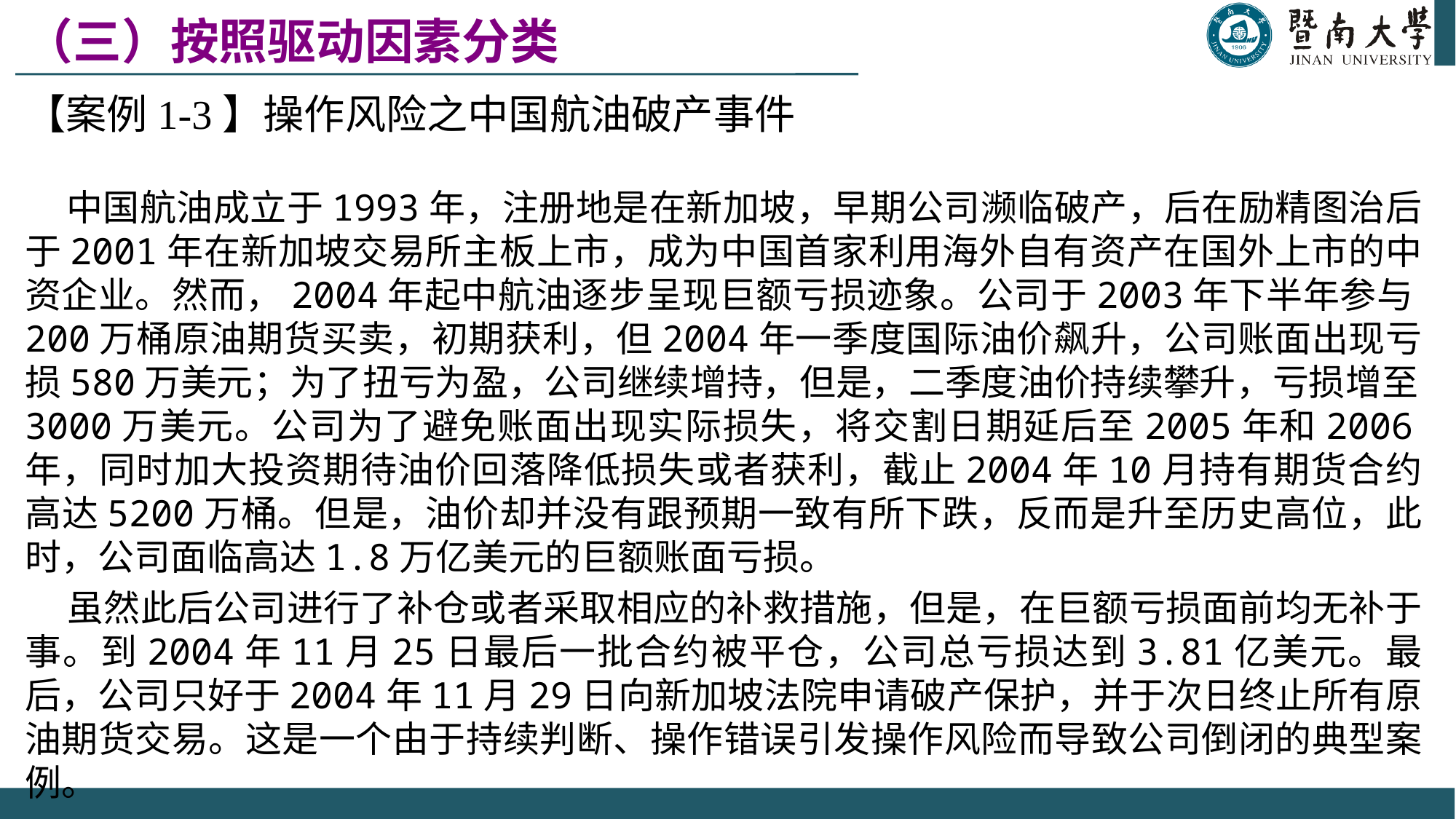

（三）按照驱动因素分类
【案例1-3】操作风险之中国航油破产事件

     中国航油成立于1993年，注册地是在新加坡，早期公司濒临破产，后在励精图治后于2001年在新加坡交易所主板上市，成为中国首家利用海外自有资产在国外上市的中资企业。然而，2004年起中航油逐步呈现巨额亏损迹象。公司于2003年下半年参与200万桶原油期货买卖，初期获利，但2004年一季度国际油价飙升，公司账面出现亏损580万美元；为了扭亏为盈，公司继续增持，但是，二季度油价持续攀升，亏损增至3000万美元。公司为了避免账面出现实际损失，将交割日期延后至2005年和2006年，同时加大投资期待油价回落降低损失或者获利，截止2004年10月持有期货合约高达5200万桶。但是，油价却并没有跟预期一致有所下跌，反而是升至历史高位，此时，公司面临高达1.8万亿美元的巨额账面亏损。
    虽然此后公司进行了补仓或者采取相应的补救措施，但是，在巨额亏损面前均无补于事。到2004年11月25日最后一批合约被平仓，公司总亏损达到3.81亿美元。最后，公司只好于2004年11月29日向新加坡法院申请破产保护，并于次日终止所有原油期货交易。这是一个由于持续判断、操作错误引发操作风险而导致公司倒闭的典型案例。